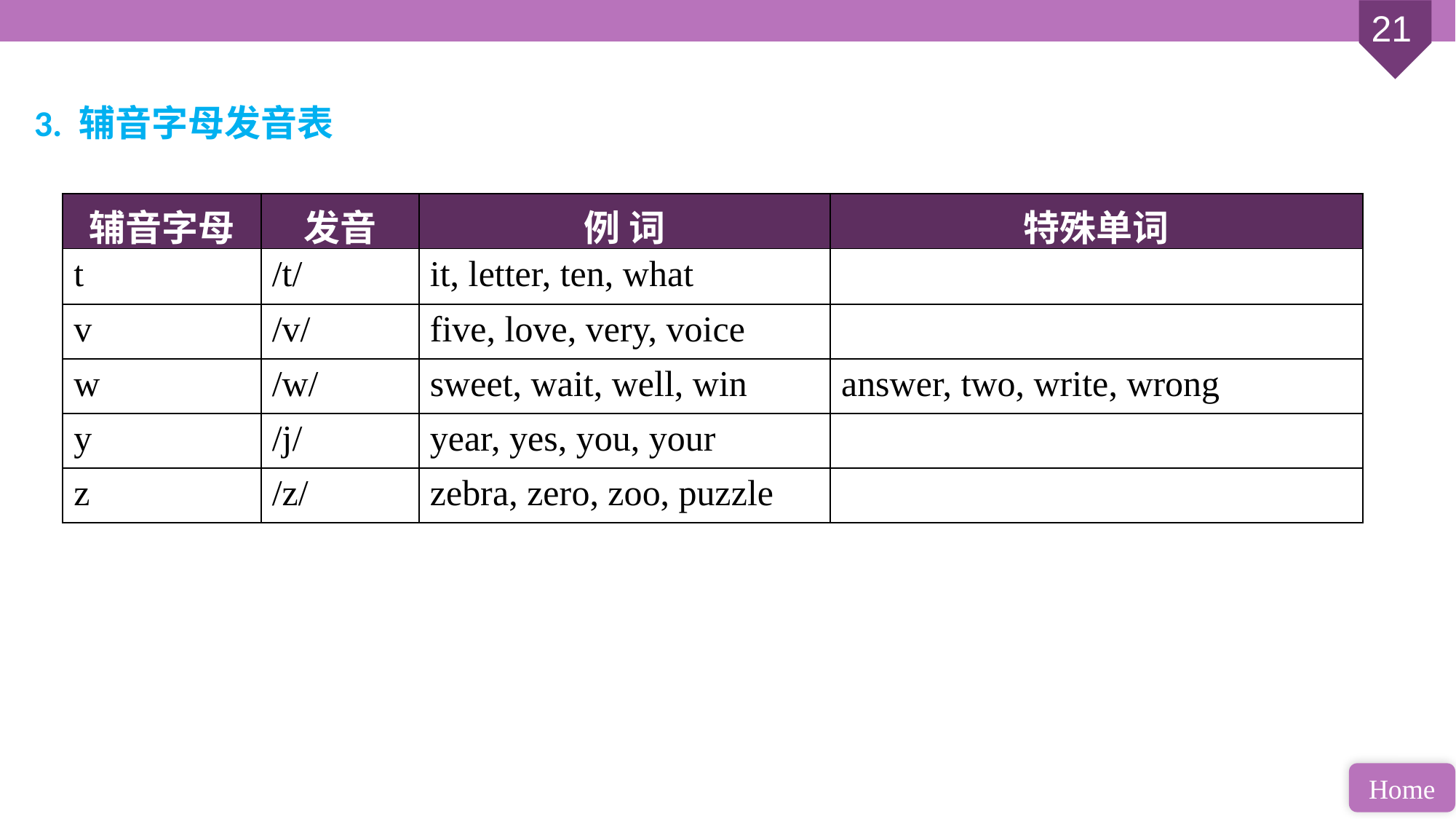

3. 辅音字母发音表
| 辅音字母 | 发音 | 例 词 | 特殊单词 |
| --- | --- | --- | --- |
| t | /t/ | it, letter, ten, what |  |
| v | /v/ | five, love, very, voice |  |
| w | /w/ | sweet, wait, well, win | answer, two, write, wrong |
| y | /j/ | year, yes, you, your |  |
| z | /z/ | zebra, zero, zoo, puzzle |  |